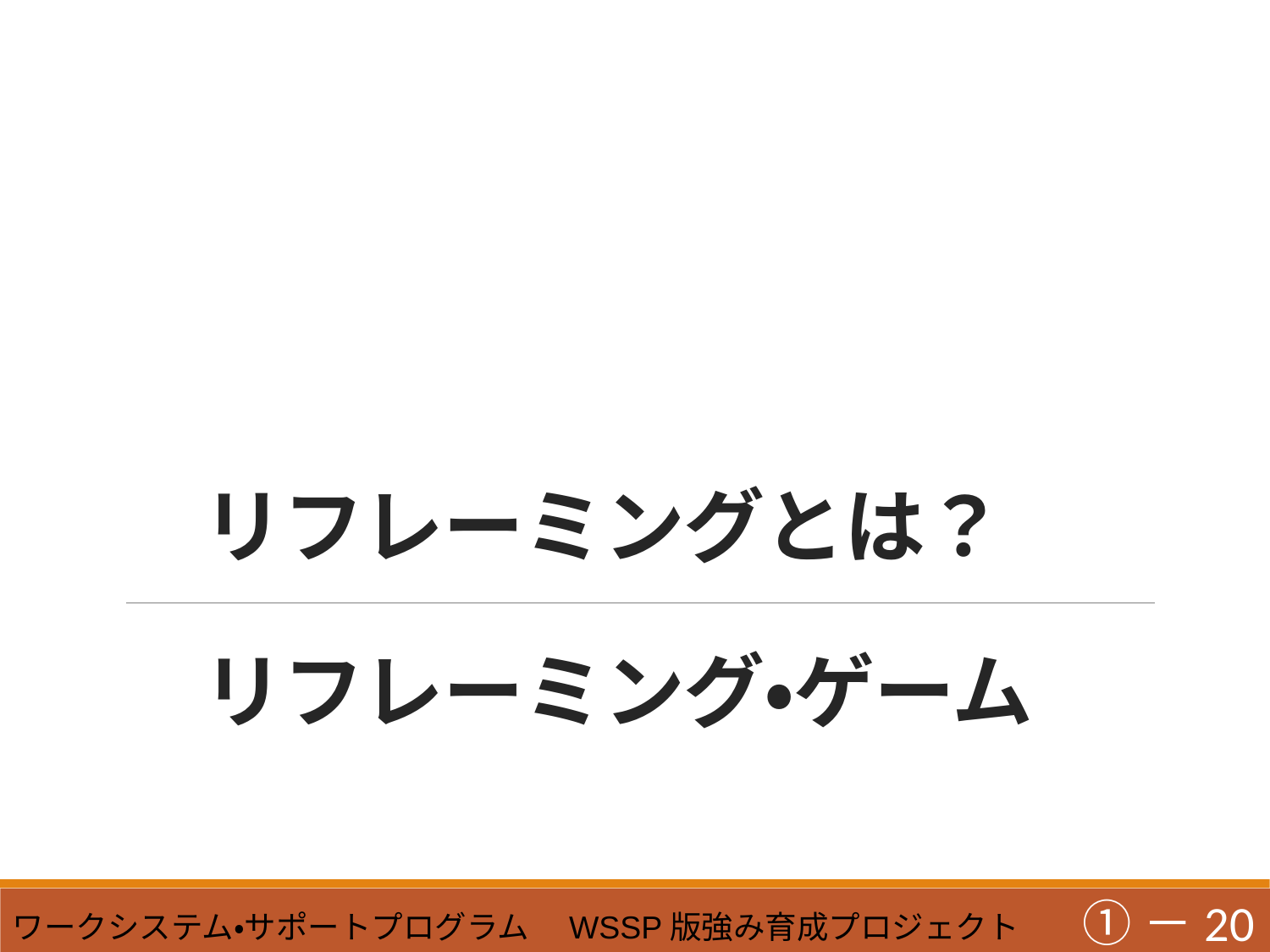

# リフレーミングとは？ 　リフレーミング・ゲーム
①－20
ワークシステム・サポートプログラム　WSSP版強み育成プロジェクト